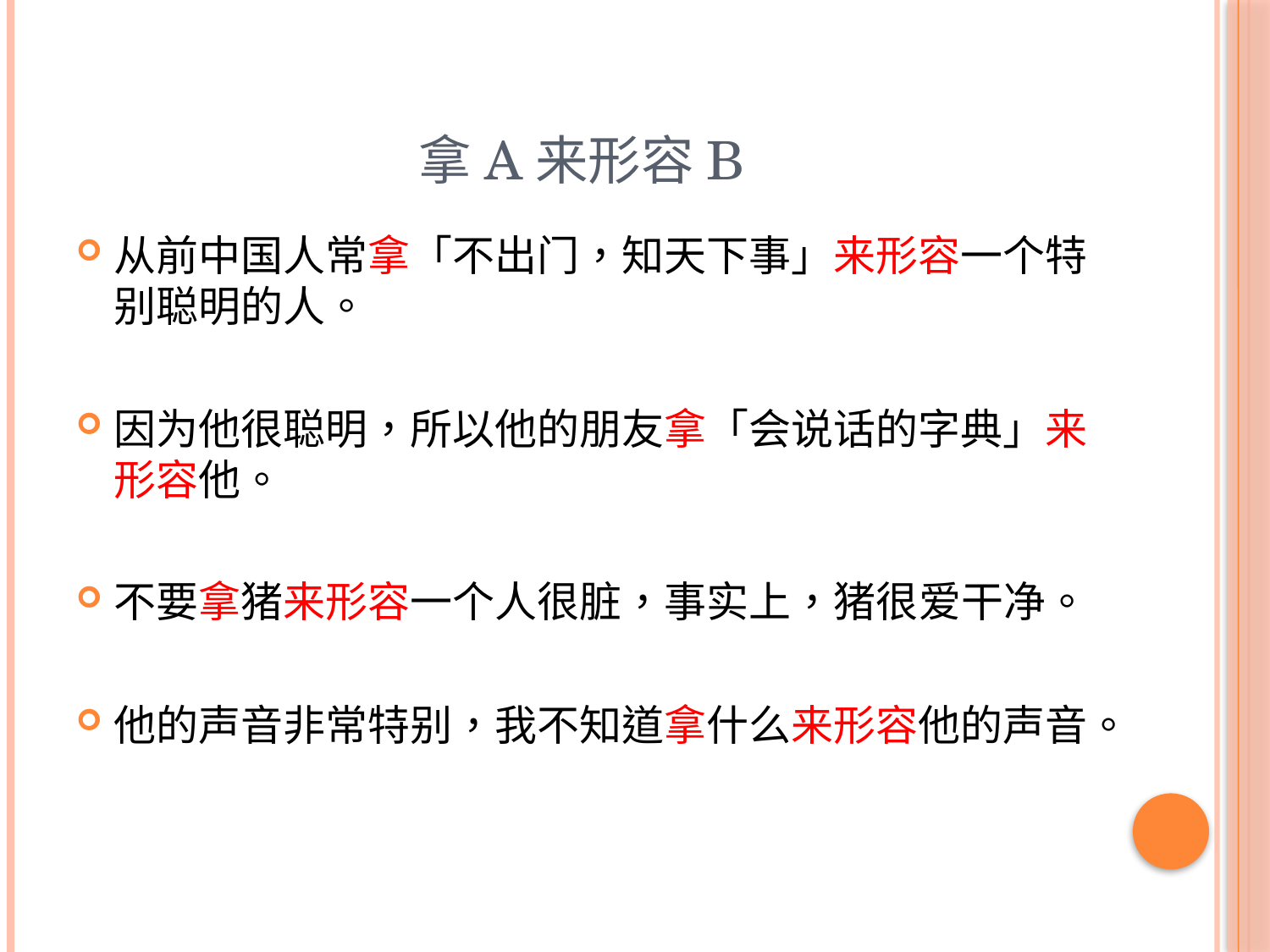

# 拿A来形容B
从前中国人常拿「不出门，知天下事」来形容一个特别聪明的人。

因为他很聪明，所以他的朋友拿「会说话的字典」来形容他。

不要拿猪来形容一个人很脏，事实上，猪很爱干净。

他的声音非常特别，我不知道拿什么来形容他的声音。